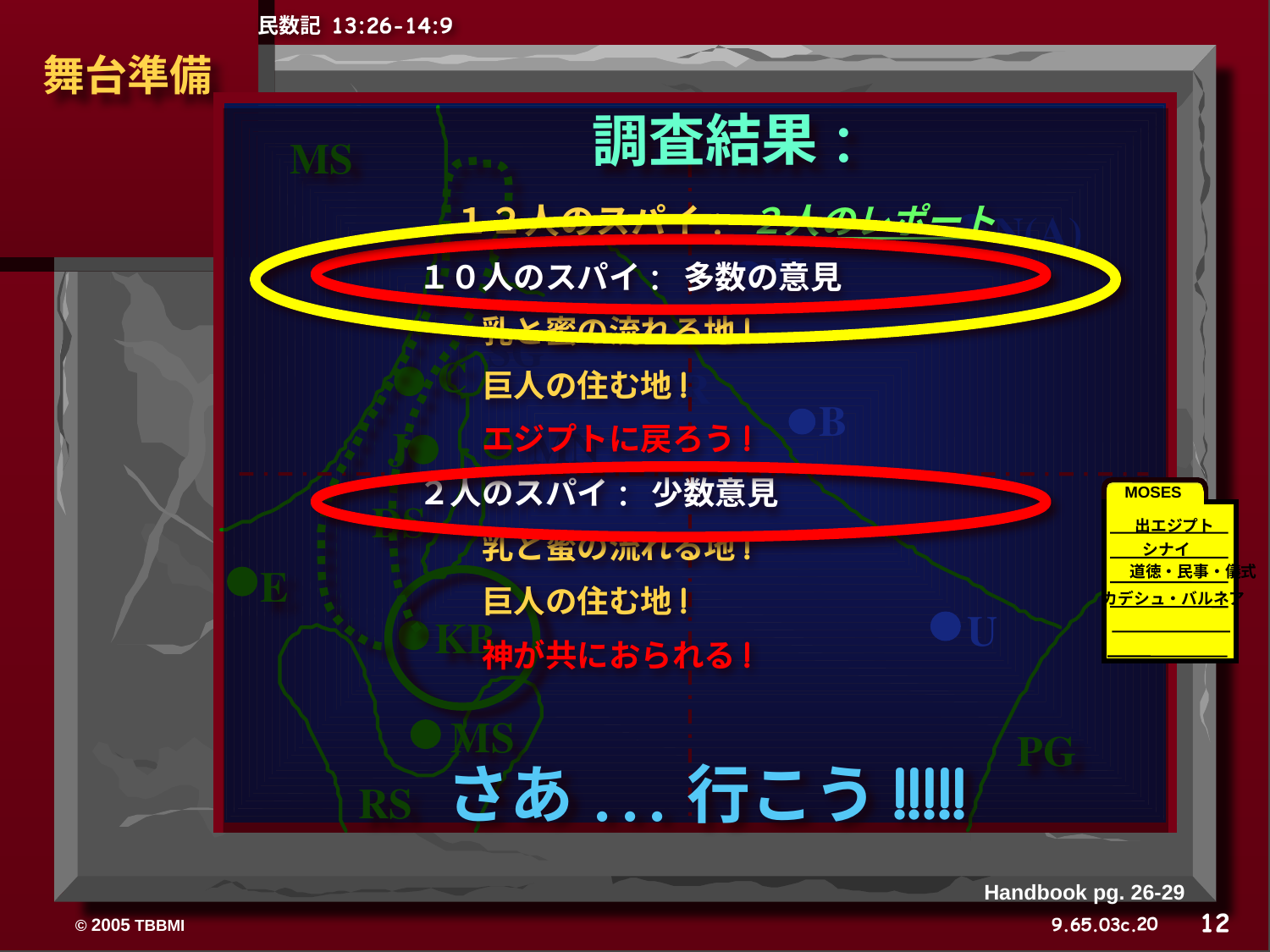

MS

N(A)

H

SG
C

ER

B

J
MN

DS

E

U
KB

MS
PG

RS
民数記 13:26-14:9

 舞台準備
調査結果:

１２人のスパイ: ２人のレポート
１０人のスパイ: 多数の意見
	乳と蜜の流れる地!
	巨人の住む地!
	エジプトに戻ろう!
２人のスパイ: 少数意見
	乳と蜜の流れる地!
	巨人の住む地!
	神が共におられる!

MOSES

出エジプト

シナイ
道徳・民事・儀式

カデシュ・バルネア
40

さあ...行こう!!!!!
Handbook pg. 26-29

12
20